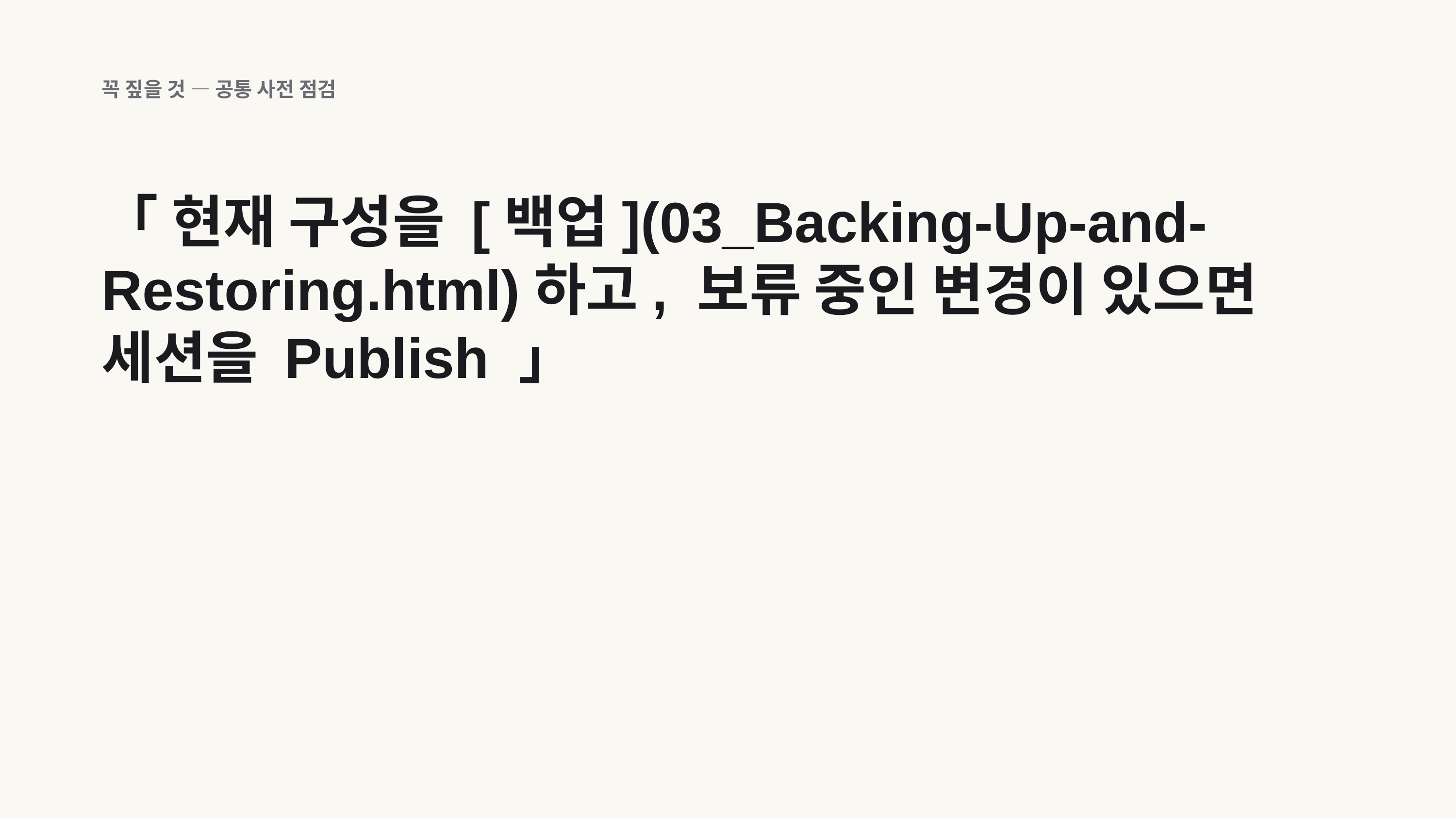

꼭 짚을 것 — 공통 사전 점검
「 현재 구성을 [백업](03_Backing-Up-and-Restoring.html)하고, 보류 중인 변경이 있으면 세션을 Publish 」